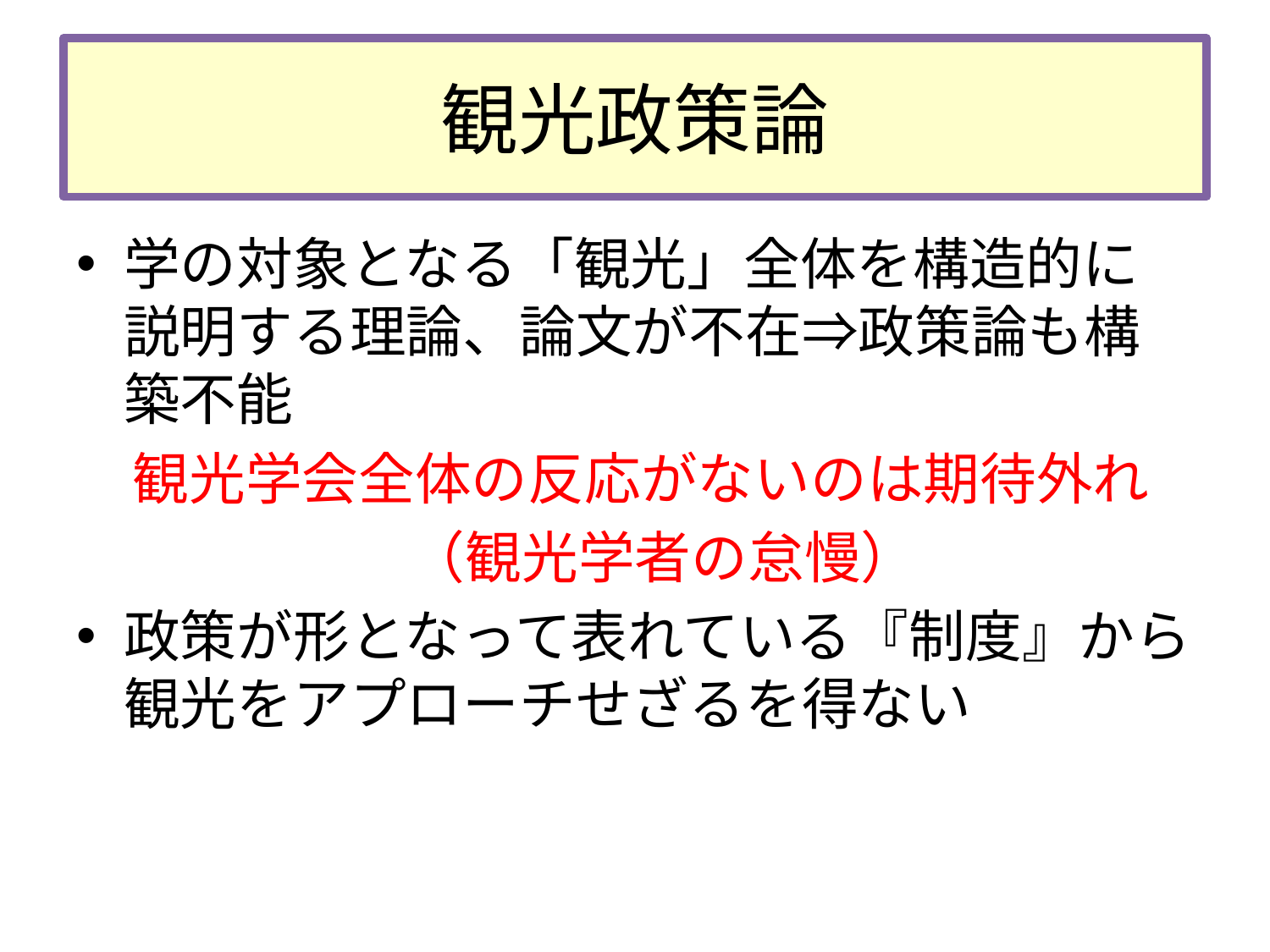

# 観光政策論
学の対象となる「観光」全体を構造的に説明する理論、論文が不在⇒政策論も構築不能
　観光学会全体の反応がないのは期待外れ
　（観光学者の怠慢）
政策が形となって表れている『制度』から観光をアプローチせざるを得ない